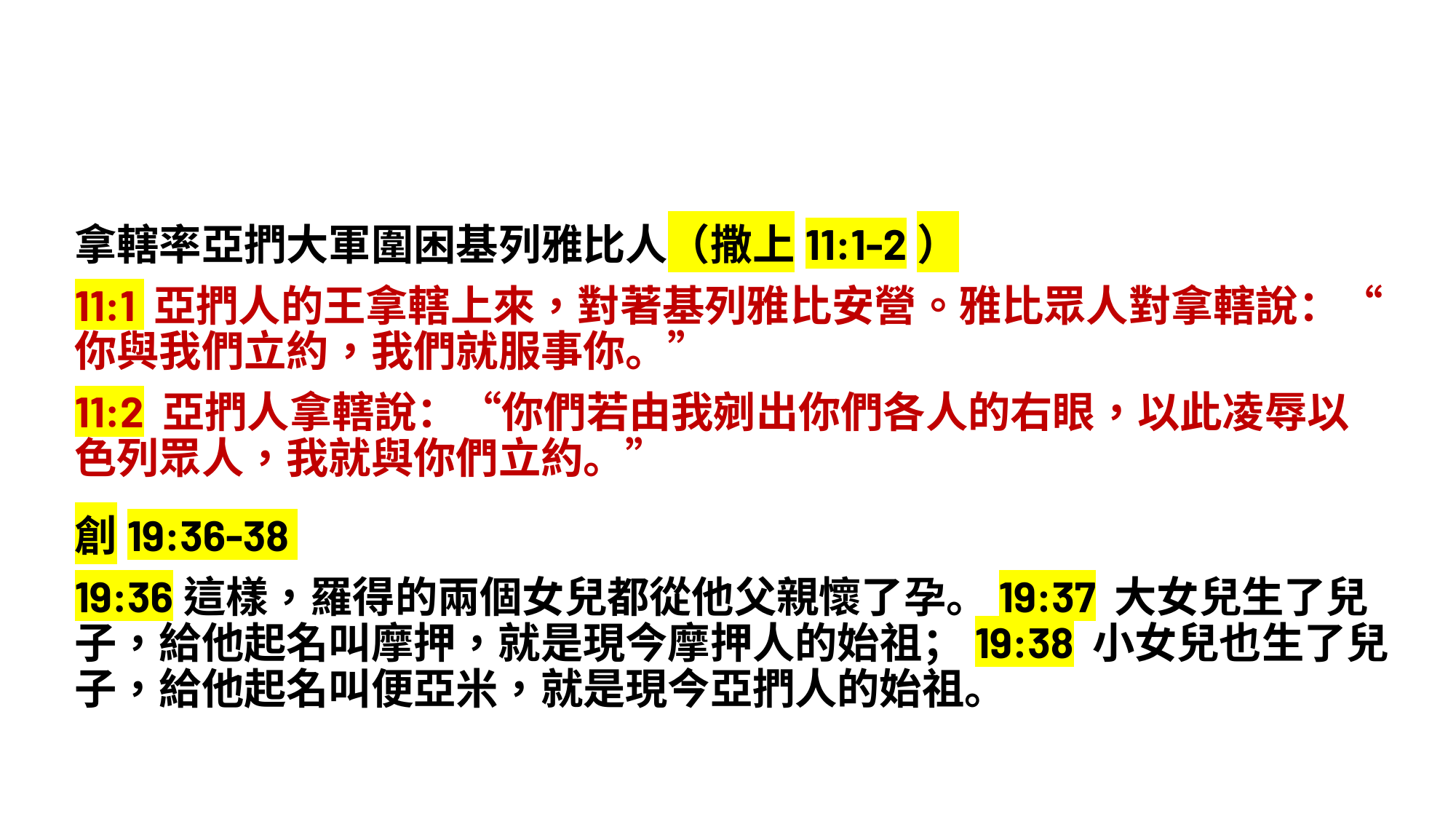

拿轄率亞捫大軍圍困基列雅比人（撒上11:1-2）
11:1 亞捫人的王拿轄上來，對著基列雅比安營。雅比眾人對拿轄說：“你與我們立約，我們就服事你。”
11:2 亞捫人拿轄說：“你們若由我剜出你們各人的右眼，以此凌辱以色列眾人，我就與你們立約。”

創19:36-38
19:36這樣，羅得的兩個女兒都從他父親懷了孕。19:37 大女兒生了兒子，給他起名叫摩押，就是現今摩押人的始祖；19:38 小女兒也生了兒子，給他起名叫便亞米，就是現今亞捫人的始祖。